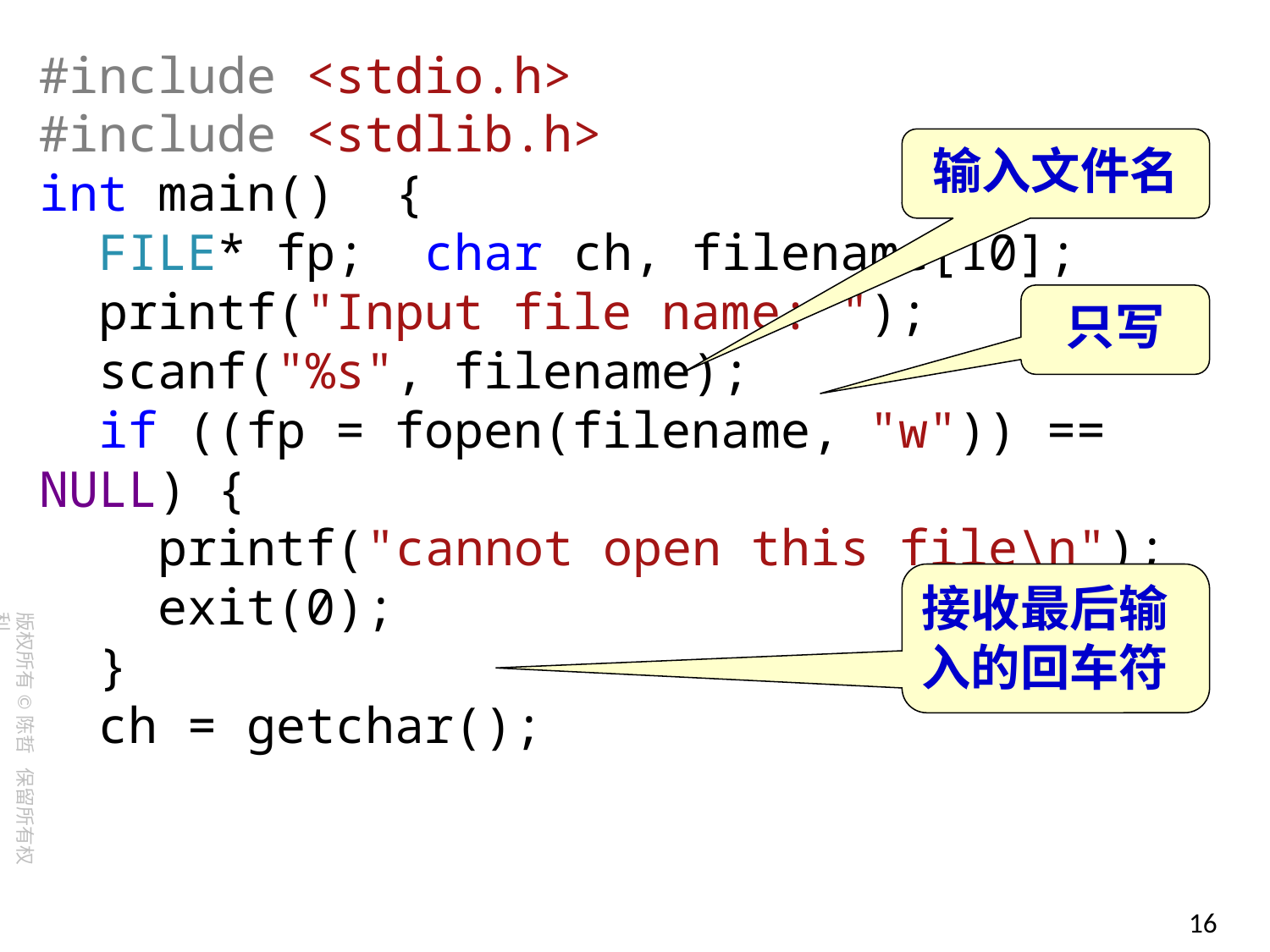

#include <stdio.h>
#include <stdlib.h>
int main()  {
  FILE* fp;  char ch, filename[10];
  printf("Input file name: ");
  scanf("%s", filename);
  if ((fp = fopen(filename, "w")) == NULL) {
    printf("cannot open this file\n");
    exit(0);
  }
  ch = getchar();
输入文件名
只写
接收最后输入的回车符
16